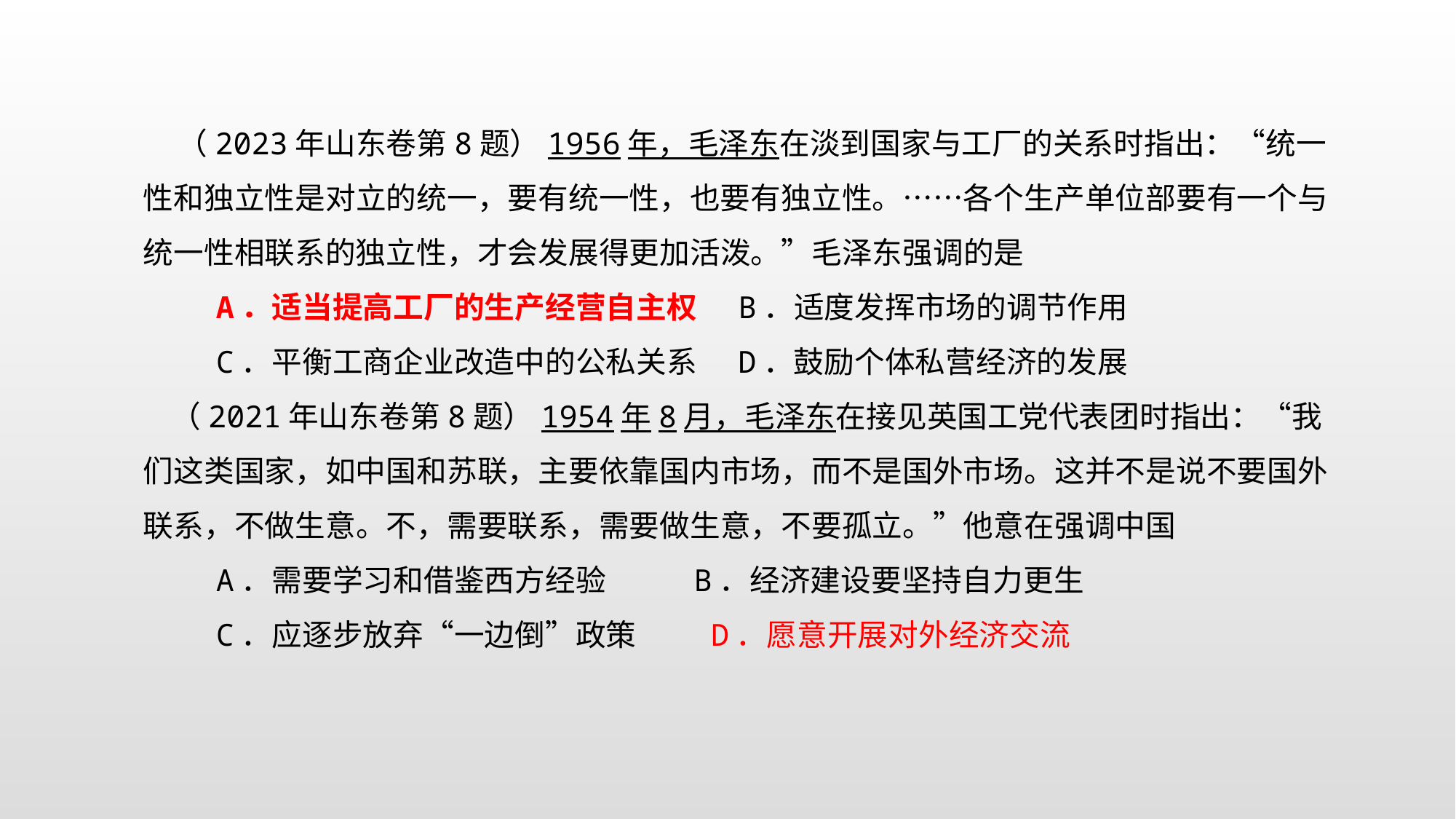

（2023年山东卷第8题）1956年，毛泽东在淡到国家与工厂的关系时指出：“统一性和独立性是对立的统一，要有统一性，也要有独立性。……各个生产单位部要有一个与统一性相联系的独立性，才会发展得更加活泼。”毛泽东强调的是
    A．适当提高工厂的生产经营自主权     B．适度发挥市场的调节作用
    C．平衡工商企业改造中的公私关系     D．鼓励个体私营经济的发展
   （2021年山东卷第8题）1954年8月，毛泽东在接见英国工党代表团时指出：“我们这类国家，如中国和苏联，主要依靠国内市场，而不是国外市场。这并不是说不要国外联系，不做生意。不，需要联系，需要做生意，不要孤立。”他意在强调中国
    A．需要学习和借鉴西方经验            B．经济建设要坚持自力更生
    C．应逐步放弃“一边倒”政策          D．愿意开展对外经济交流